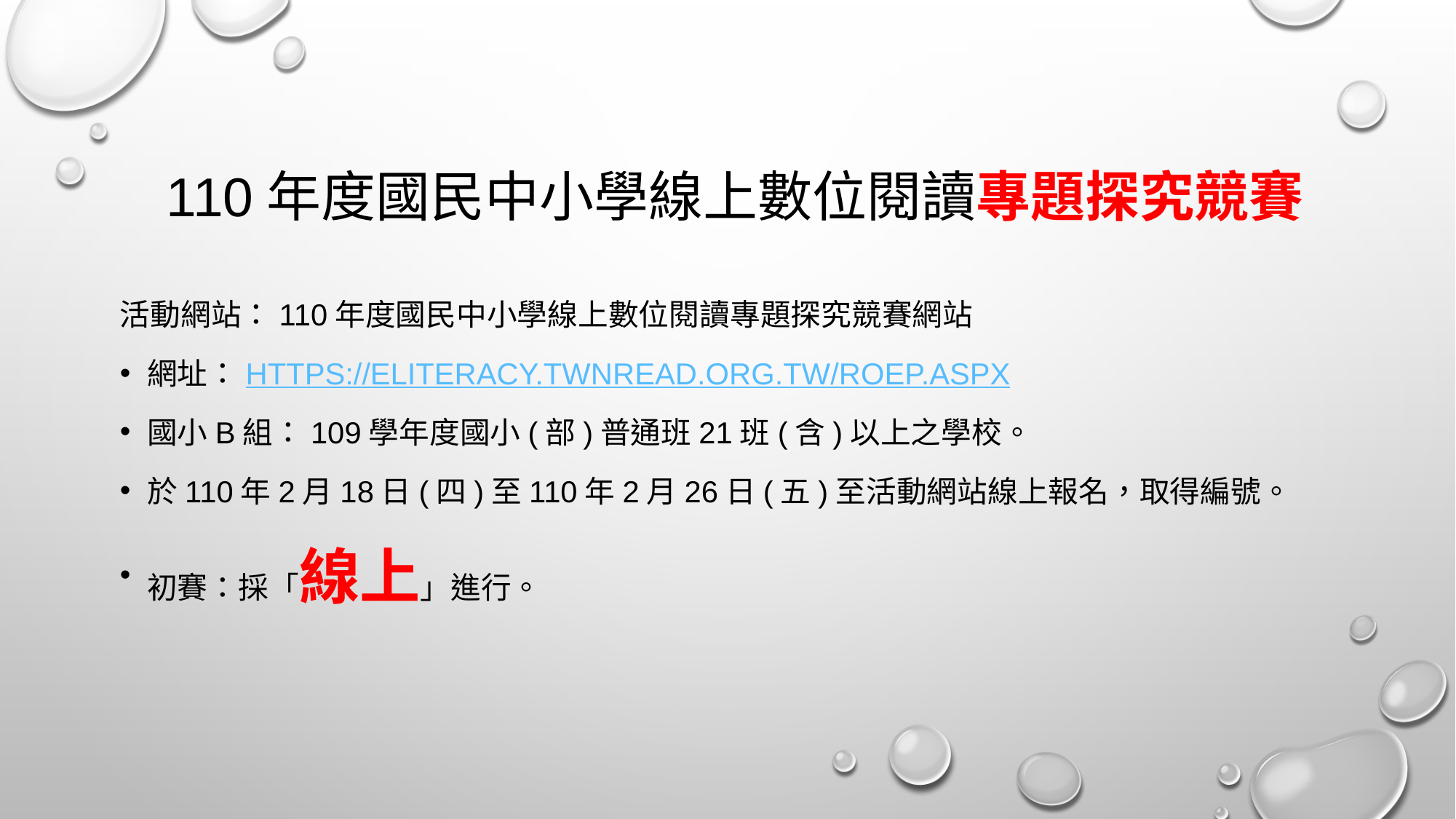

# 110年度國民中小學線上數位閱讀專題探究競賽
活動網站：110年度國民中小學線上數位閱讀專題探究競賽網站
網址：https://eliteracy.twnread.org.tw/roep.aspx
國小B組：109學年度國小(部)普通班21班(含)以上之學校。
於110年2月18日(四)至110年2月26日(五)至活動網站線上報名，取得編號。
初賽：採「線上」進行。